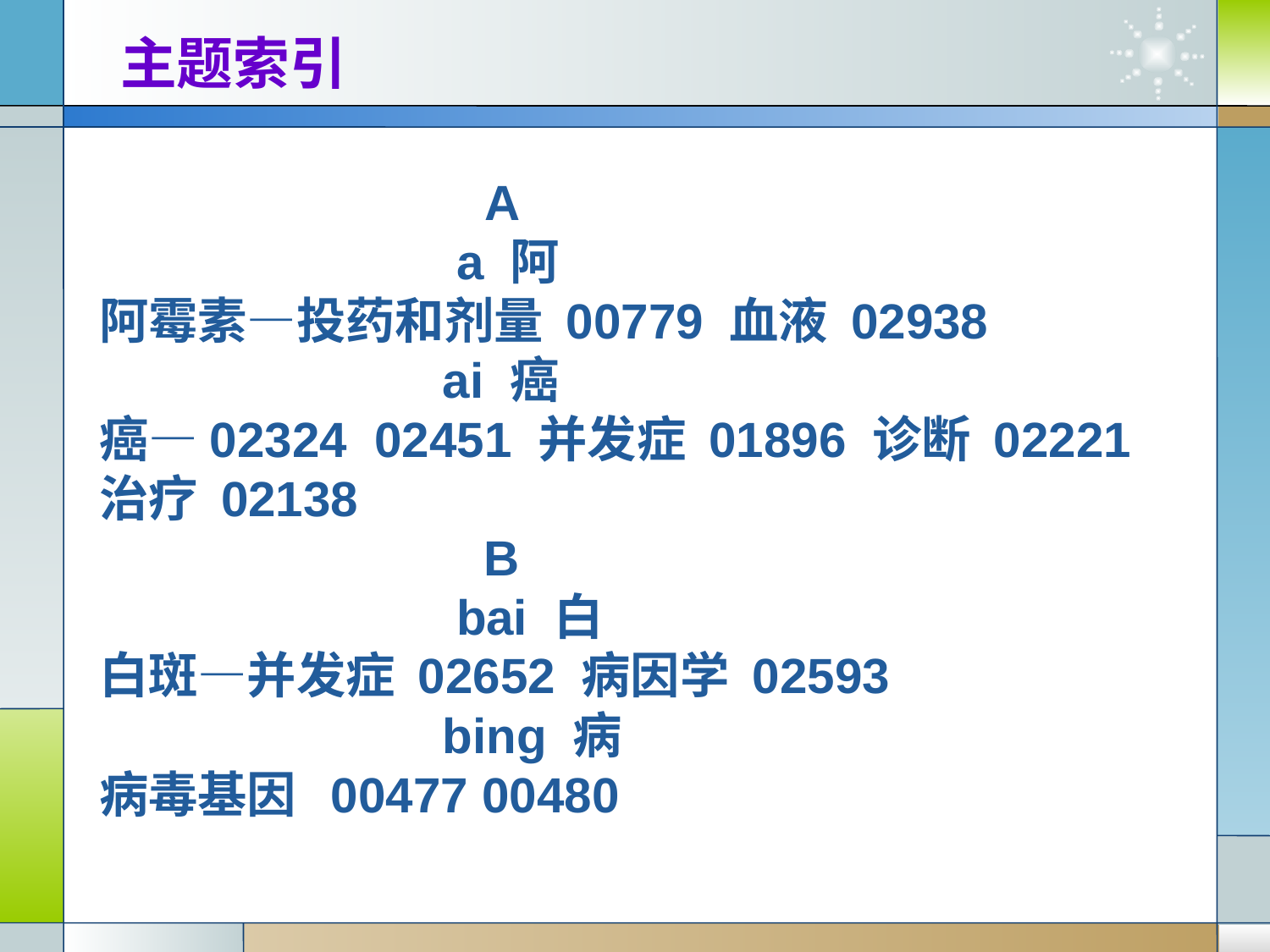

主题索引
                            A
                          a 阿
阿霉素—投药和剂量 00779 血液 02938
                         ai 癌
癌—02324  02451 并发症 01896 诊断 02221 治疗 02138
                            B
                          bai 白
白斑—并发症 02652 病因学 02593
                         bing 病
病毒基因  00477 00480